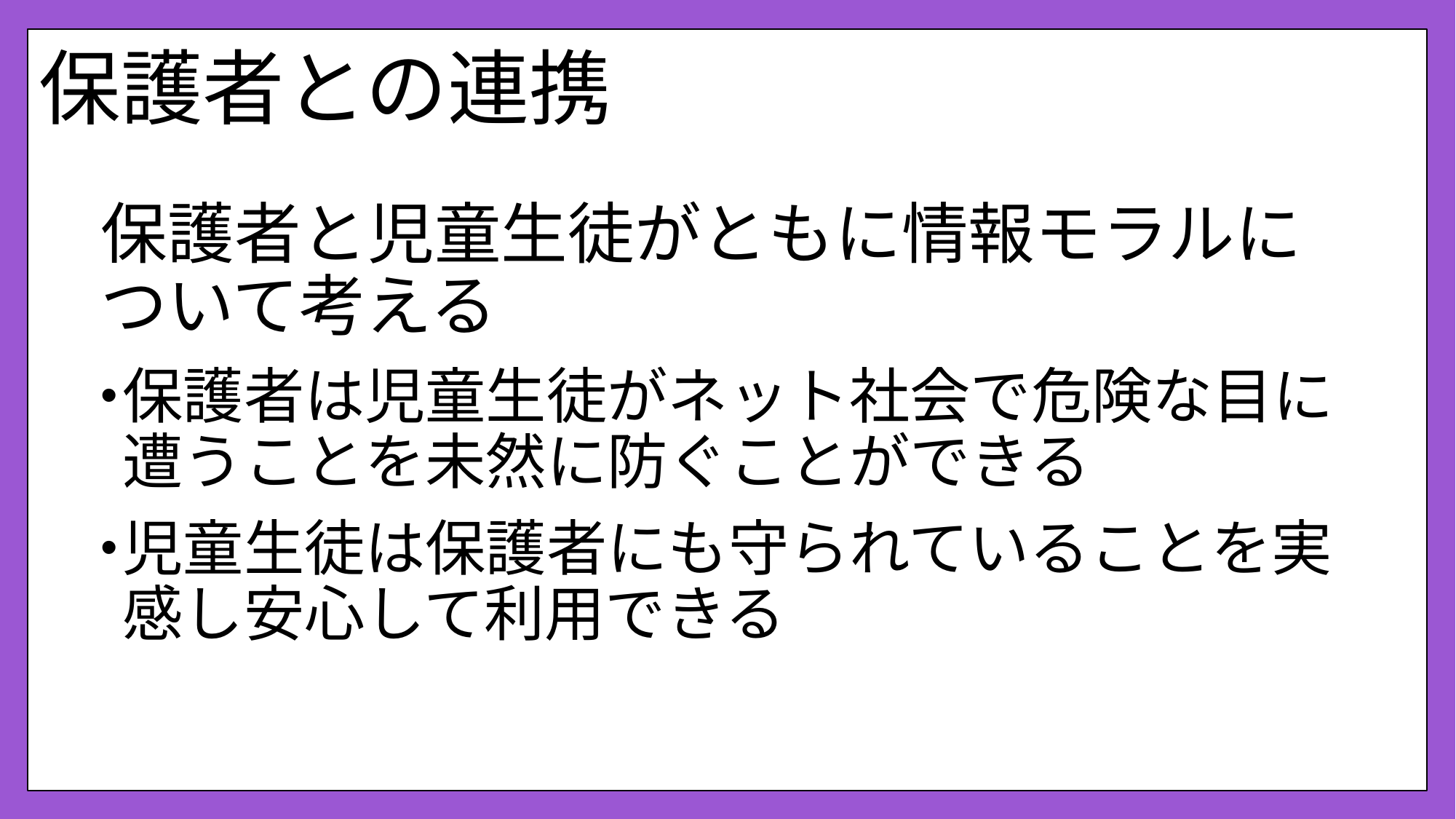

# 保護者との連携
保護者と児童生徒がともに情報モラルについて考える
保護者は児童生徒がネット社会で危険な目に遭うことを未然に防ぐことができる
児童生徒は保護者にも守られていることを実感し安心して利用できる